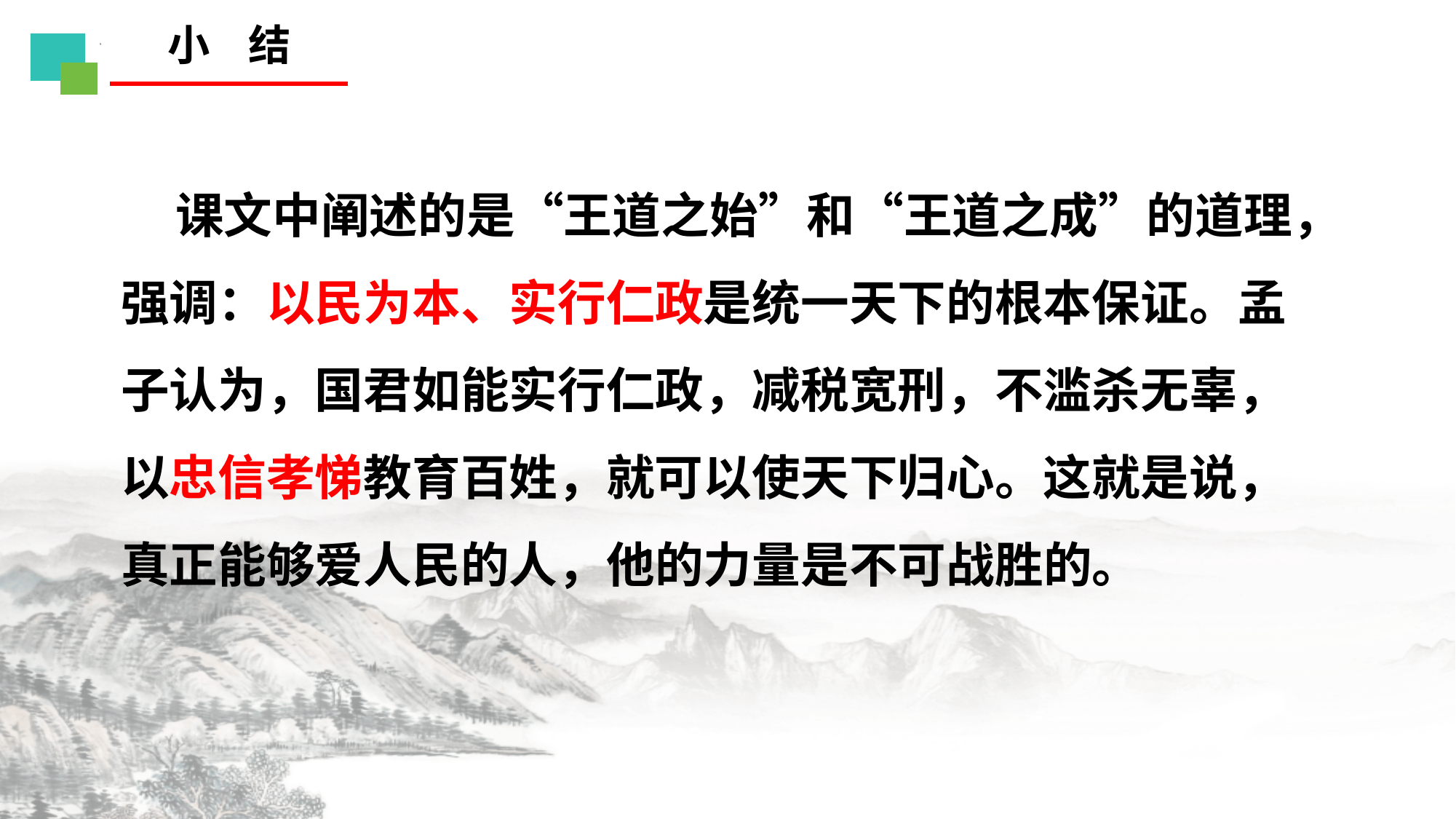

小    结

课文中阐述的是“王道之始”和“王道之成”的道理，强调：以民为本、实行仁政是统一天下的根本保证。孟子认为，国君如能实行仁政，减税宽刑，不滥杀无辜，以忠信孝悌教育百姓，就可以使天下归心。这就是说，真正能够爱人民的人，他的力量是不可战胜的。